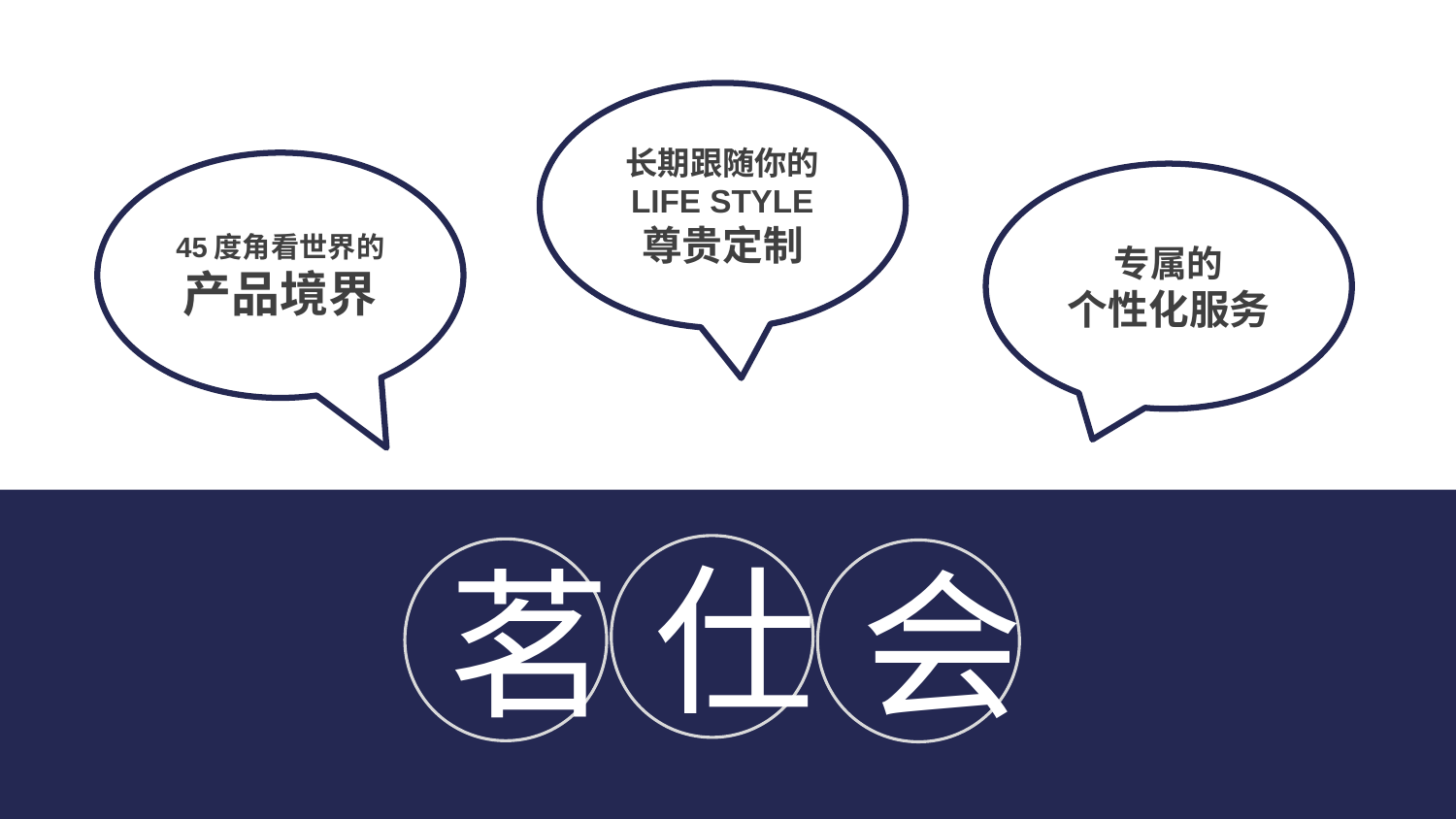

长期跟随你的
LIFE STYLE
尊贵定制
45度角看世界的
产品境界
专属的
个性化服务

仕
茗
会